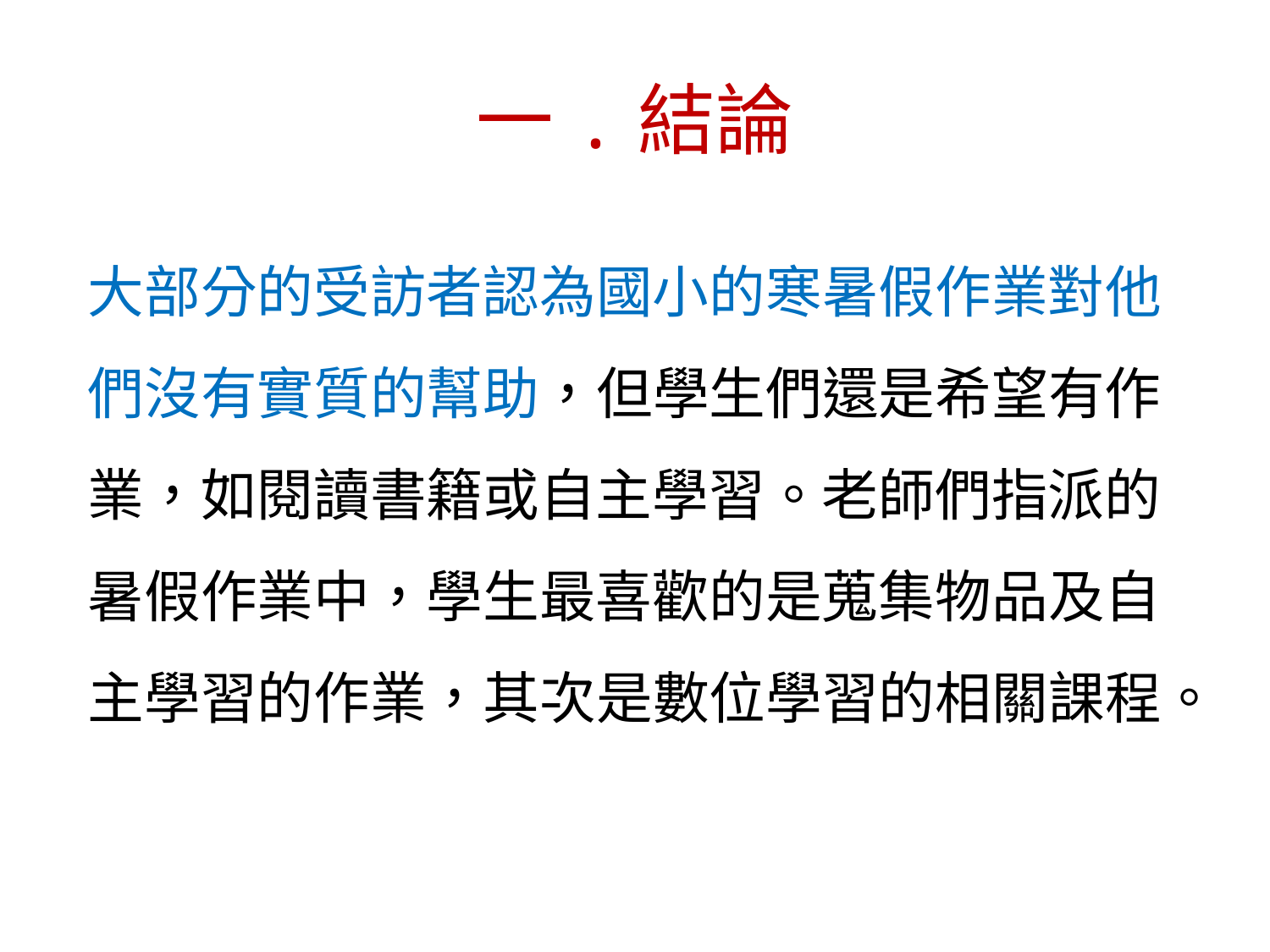

# 一.結論
大部分的受訪者認為國小的寒暑假作業對他們沒有實質的幫助，但學生們還是希望有作業，如閱讀書籍或自主學習。老師們指派的暑假作業中，學生最喜歡的是蒐集物品及自主學習的作業，其次是數位學習的相關課程。